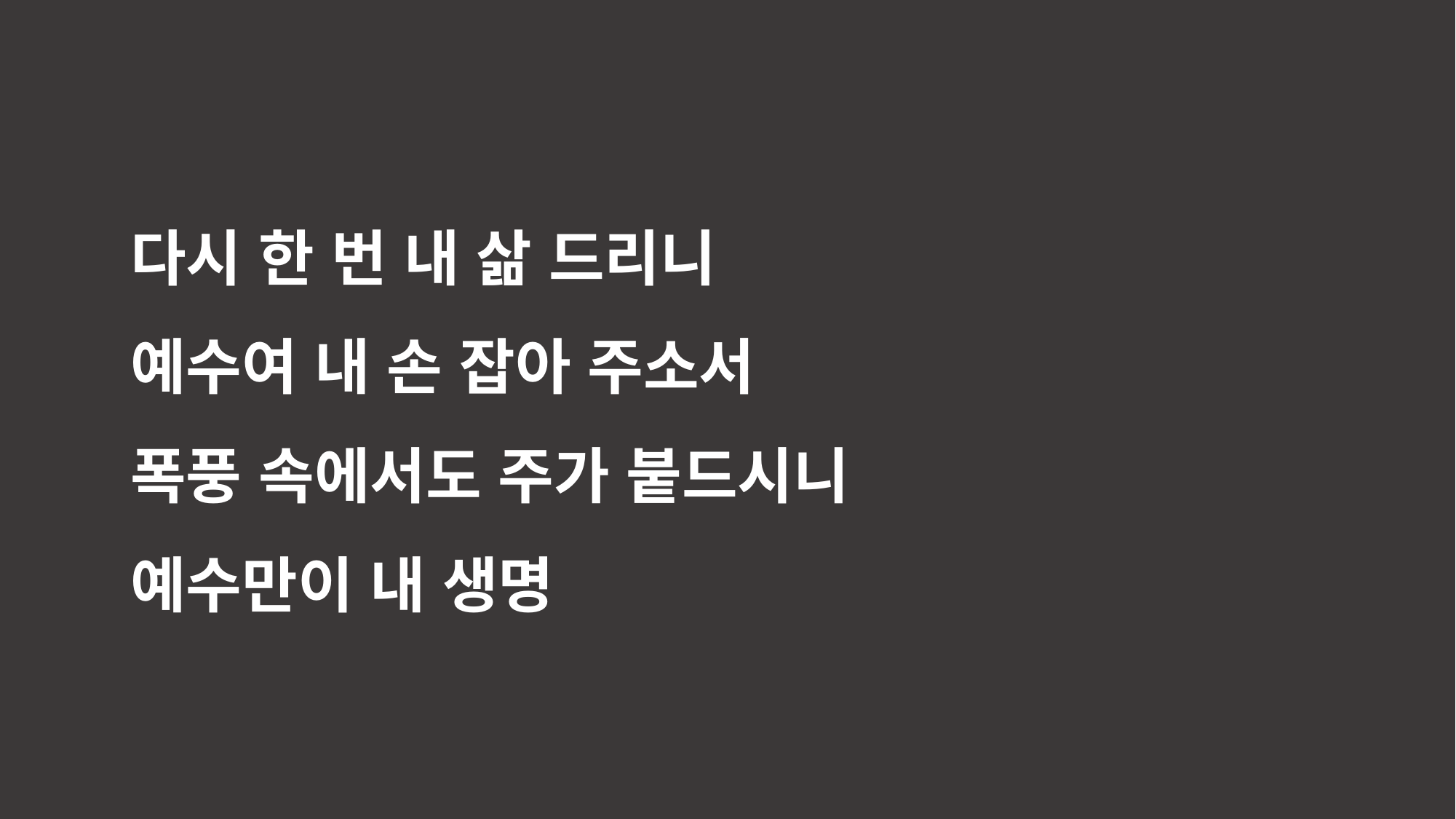

다시 한 번 내 삶 드리니
예수여 내 손 잡아 주소서
폭풍 속에서도 주가 붙드시니
예수만이 내 생명